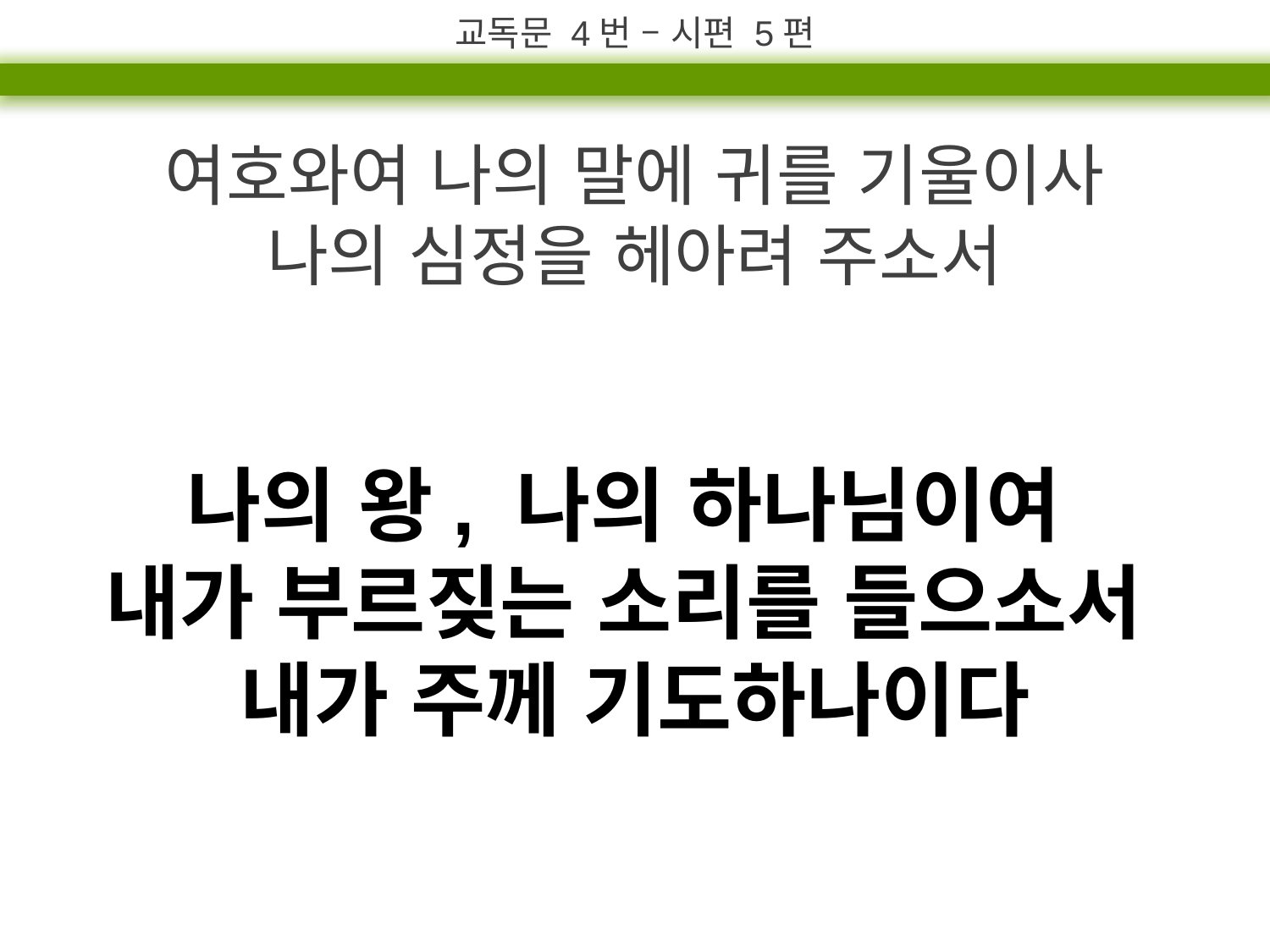

교독문 4번 – 시편 5편

여호와여 나의 말에 귀를 기울이사
나의 심정을 헤아려 주소서
나의 왕, 나의 하나님이여
내가 부르짖는 소리를 들으소서
내가 주께 기도하나이다